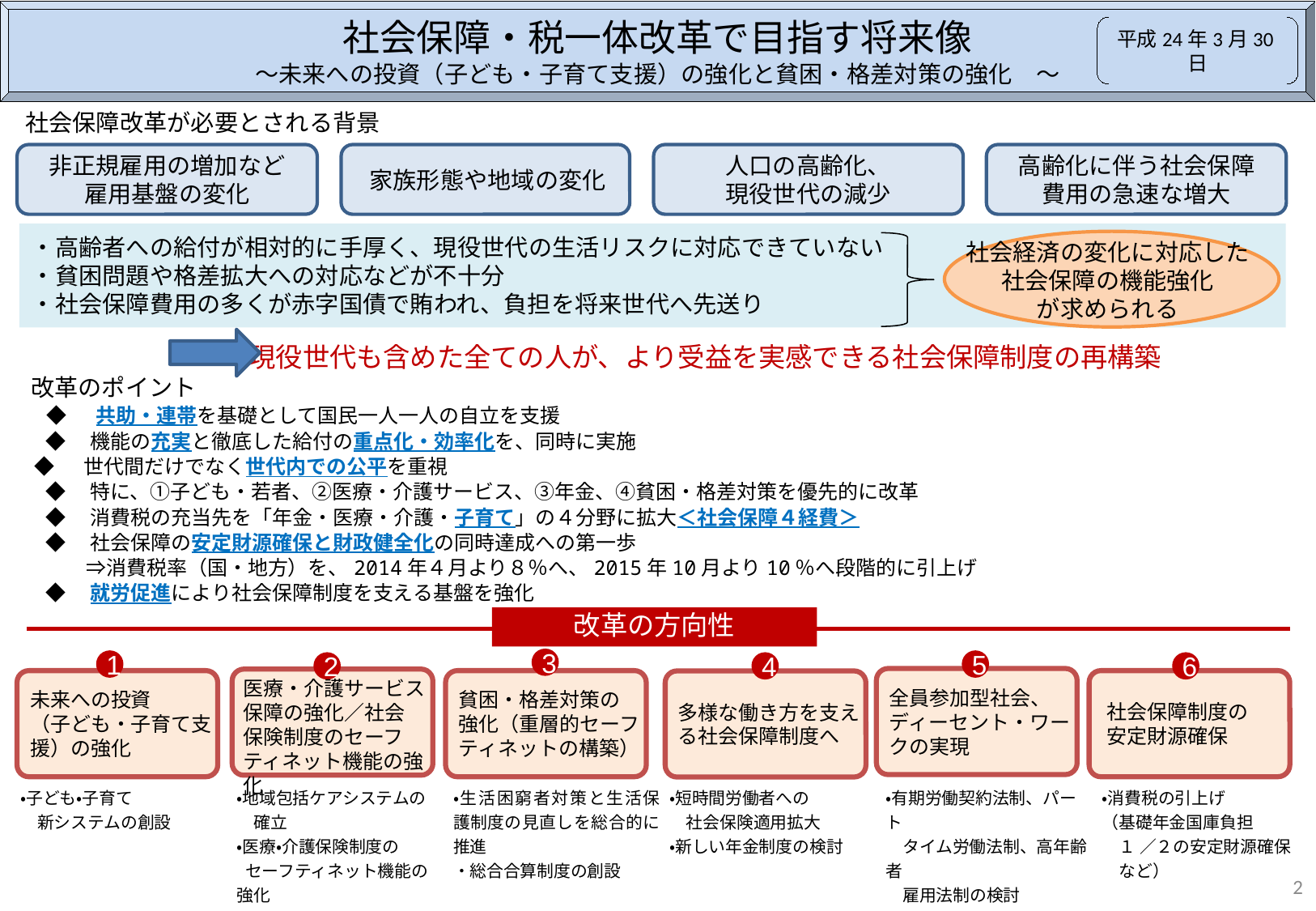

社会保障・税一体改革で目指す将来像
～未来への投資（子ども・子育て支援）の強化と貧困・格差対策の強化　～
平成24年3月30日
社会保障改革が必要とされる背景
非正規雇用の増加など
雇用基盤の変化
家族形態や地域の変化
人口の高齢化、
現役世代の減少
高齢化に伴う社会保障
費用の急速な増大

・高齢者への給付が相対的に手厚く、現役世代の生活リスクに対応できていない
・貧困問題や格差拡大への対応などが不十分
・社会保障費用の多くが赤字国債で賄われ、負担を将来世代へ先送り

社会経済の変化に対応した
社会保障の機能強化
が求められる

現役世代も含めた全ての人が、より受益を実感できる社会保障制度の再構築
改革のポイント

    ◆　 共助・連帯を基礎として国民一人一人の自立を支援
　◆ 　機能の充実と徹底した給付の重点化・効率化を、同時に実施
  ◆ 　世代間だけでなく世代内での公平を重視
　◆ 　特に、①子ども・若者、②医療・介護サービス、③年金、④貧困・格差対策を優先的に改革
　◆ 　消費税の充当先を「年金・医療・介護・子育て」の４分野に拡大＜社会保障４経費＞
　◆ 　社会保障の安定財源確保と財政健全化の同時達成への第一歩
　　　⇒消費税率（国・地方）を、2014年４月より８％へ、2015年10月より10％へ段階的に引上げ
　◆　 就労促進により社会保障制度を支える基盤を強化
改革の方向性
3
1
5
2
4
6
全員参加型社会、ディーセント・ワークの実現

未来への投資
（子ども・子育て支援）の強化
貧困・格差対策の
強化（重層的セーフティネットの構築）
社会保障制度の
安定財源確保
多様な働き方を支える社会保障制度へ
医療・介護サービス保障の強化／社会
保険制度のセーフティネット機能の強化
| ・子ども・子育て 　新システムの創設 | ・地域包括ケアシステムの 　確立 ・医療・介護保険制度の セーフティネット機能の強化 ・診療報酬・介護報酬の 同時改定 | ・生活困窮者対策と生活保護制度の見直しを総合的に推進 ・総合合算制度の創設 | ・短時間労働者への 　社会保険適用拡大 ・新しい年金制度の検討 | ・有期労働契約法制、パート 　タイム労働法制、高年齢者 　雇用法制の検討 | ・消費税の引上げ （基礎年金国庫負担 　１ ／２の安定財源確保 　など） |
| --- | --- | --- | --- | --- | --- |
2